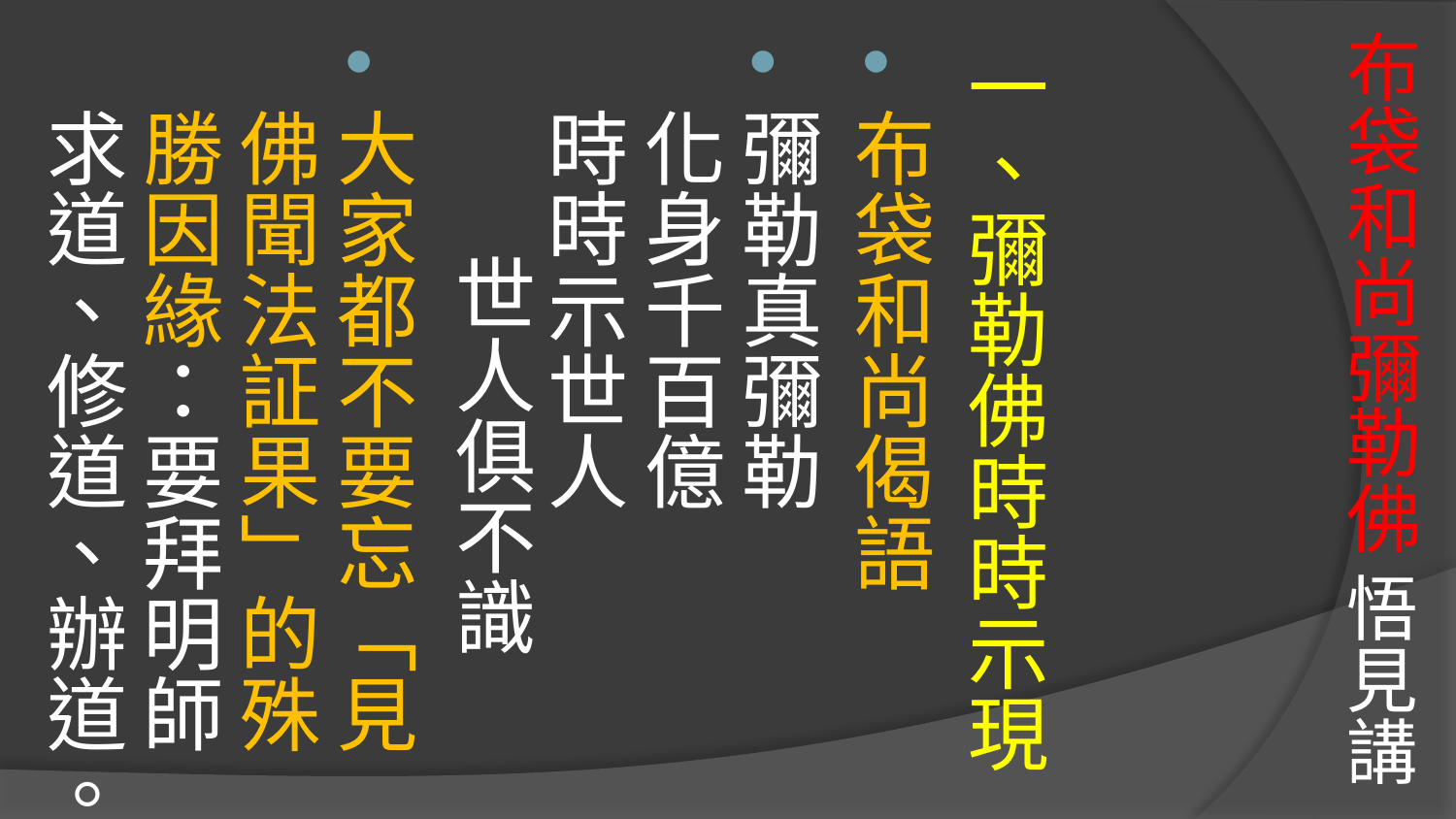

# 布袋和尚彌勒佛 悟見講
一、彌勒佛時時示現
布袋和尚偈語
彌勒真彌勒
化身千百億
時時示世人                       世人俱不識
大家都不要忘「見佛聞法証果」的殊勝因緣：要拜明師求道、修道、辦道。